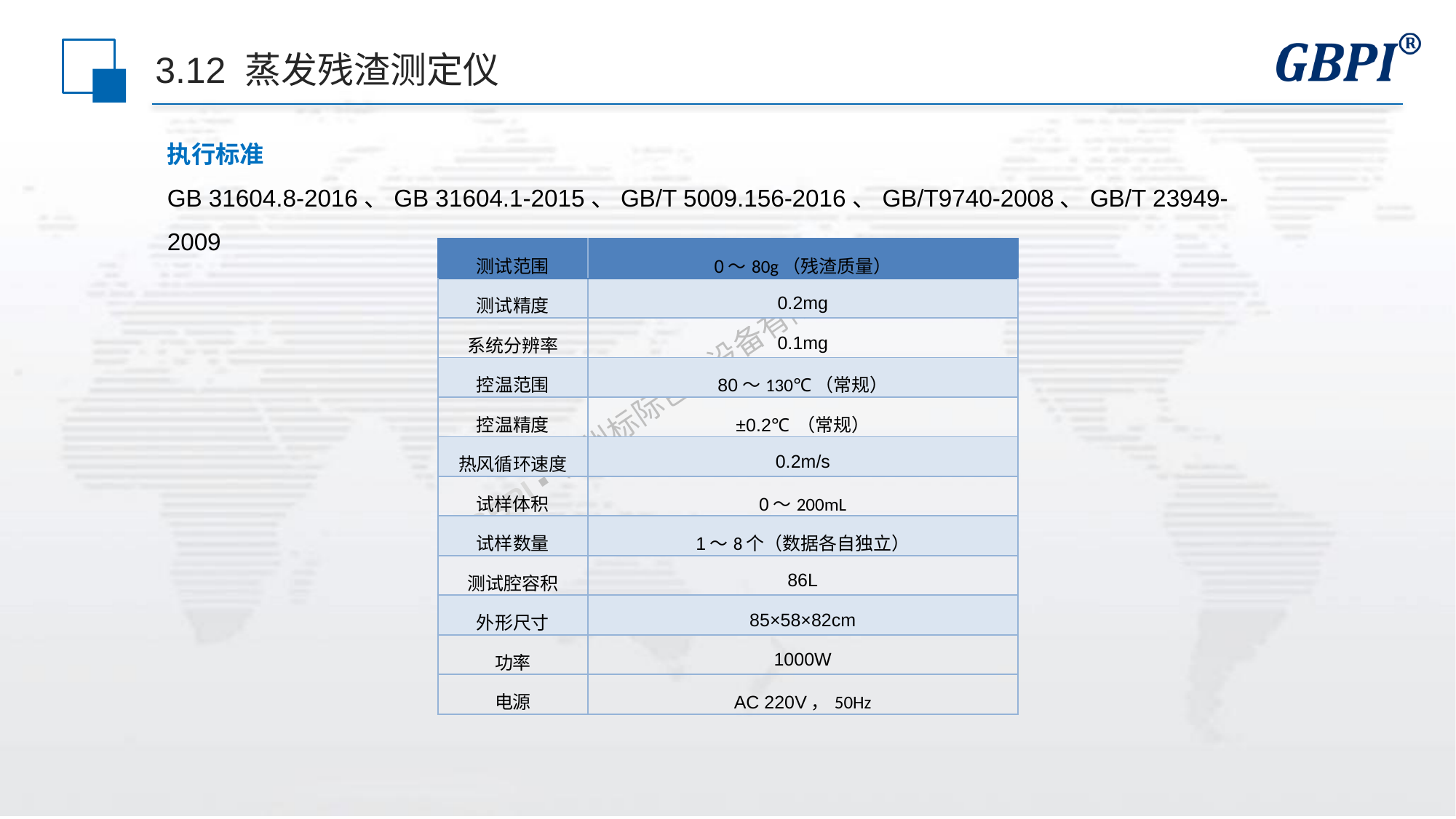

# 3.12 蒸发残渣测定仪
执行标准
GB 31604.8-2016、GB 31604.1-2015、GB/T 5009.156-2016、GB/T9740-2008、GB/T 23949-2009
| 测试范围 | 0～80g（残渣质量） |
| --- | --- |
| 测试精度 | 0.2mg |
| 系统分辨率 | 0.1mg |
| 控温范围 | 80～130℃（常规） |
| 控温精度 | ±0.2℃（常规） |
| 热风循环速度 | 0.2m/s |
| 试样体积 | 0～200mL |
| 试样数量 | 1～8个（数据各自独立） |
| 测试腔容积 | 86L |
| 外形尺寸 | 85×58×82cm |
| 功率 | 1000W |
| 电源 | AC 220V，50Hz |